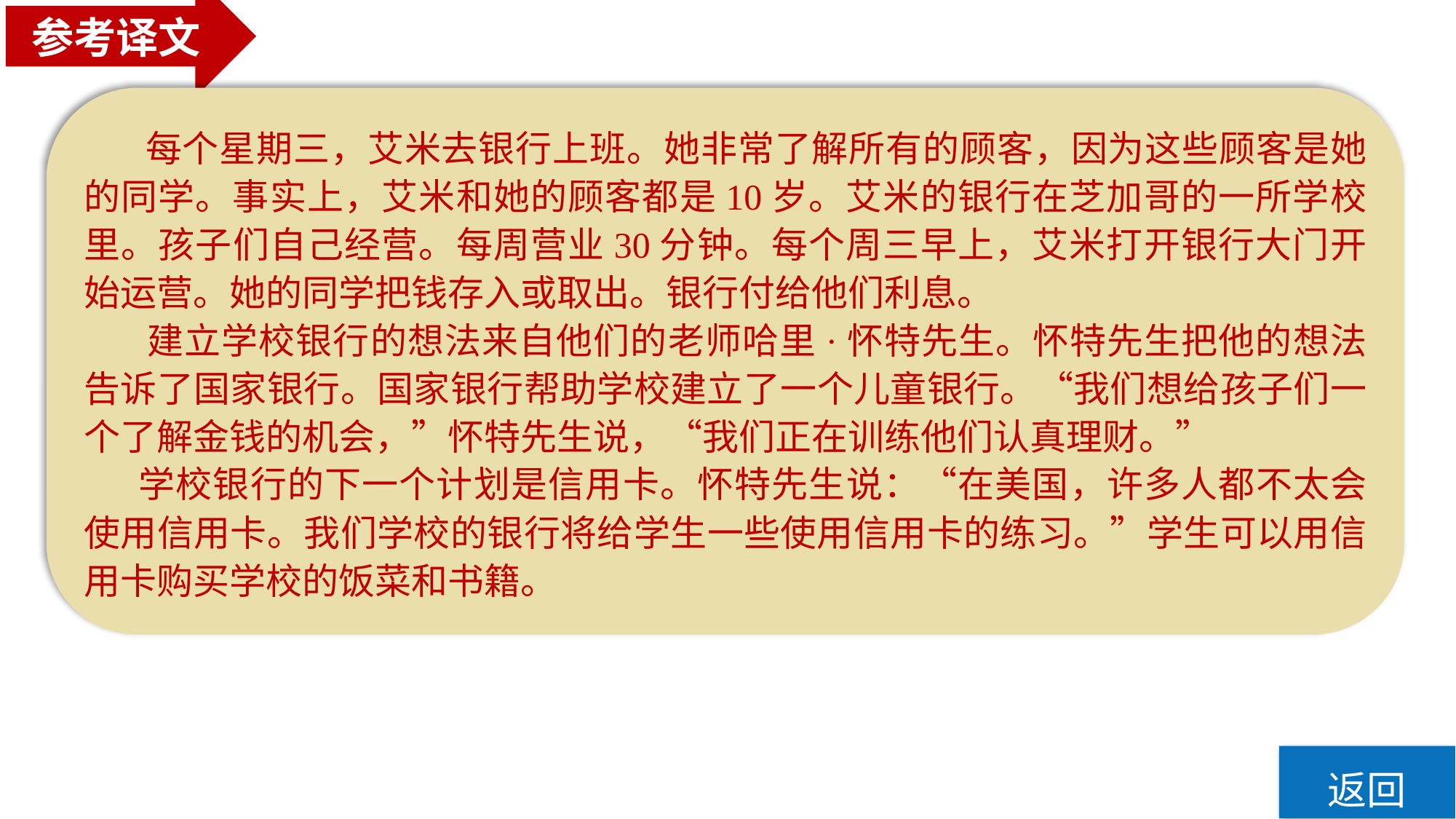

参考译文
      每个星期三，艾米去银行上班。她非常了解所有的顾客，因为这些顾客是她的同学。事实上，艾米和她的顾客都是10岁。艾米的银行在芝加哥的一所学校里。孩子们自己经营。每周营业30分钟。每个周三早上，艾米打开银行大门开始运营。她的同学把钱存入或取出。银行付给他们利息。
      建立学校银行的想法来自他们的老师哈里·怀特先生。怀特先生把他的想法告诉了国家银行。国家银行帮助学校建立了一个儿童银行。“我们想给孩子们一个了解金钱的机会，”怀特先生说，“我们正在训练他们认真理财。”
     学校银行的下一个计划是信用卡。怀特先生说：“在美国，许多人都不太会使用信用卡。我们学校的银行将给学生一些使用信用卡的练习。”学生可以用信用卡购买学校的饭菜和书籍。
返回